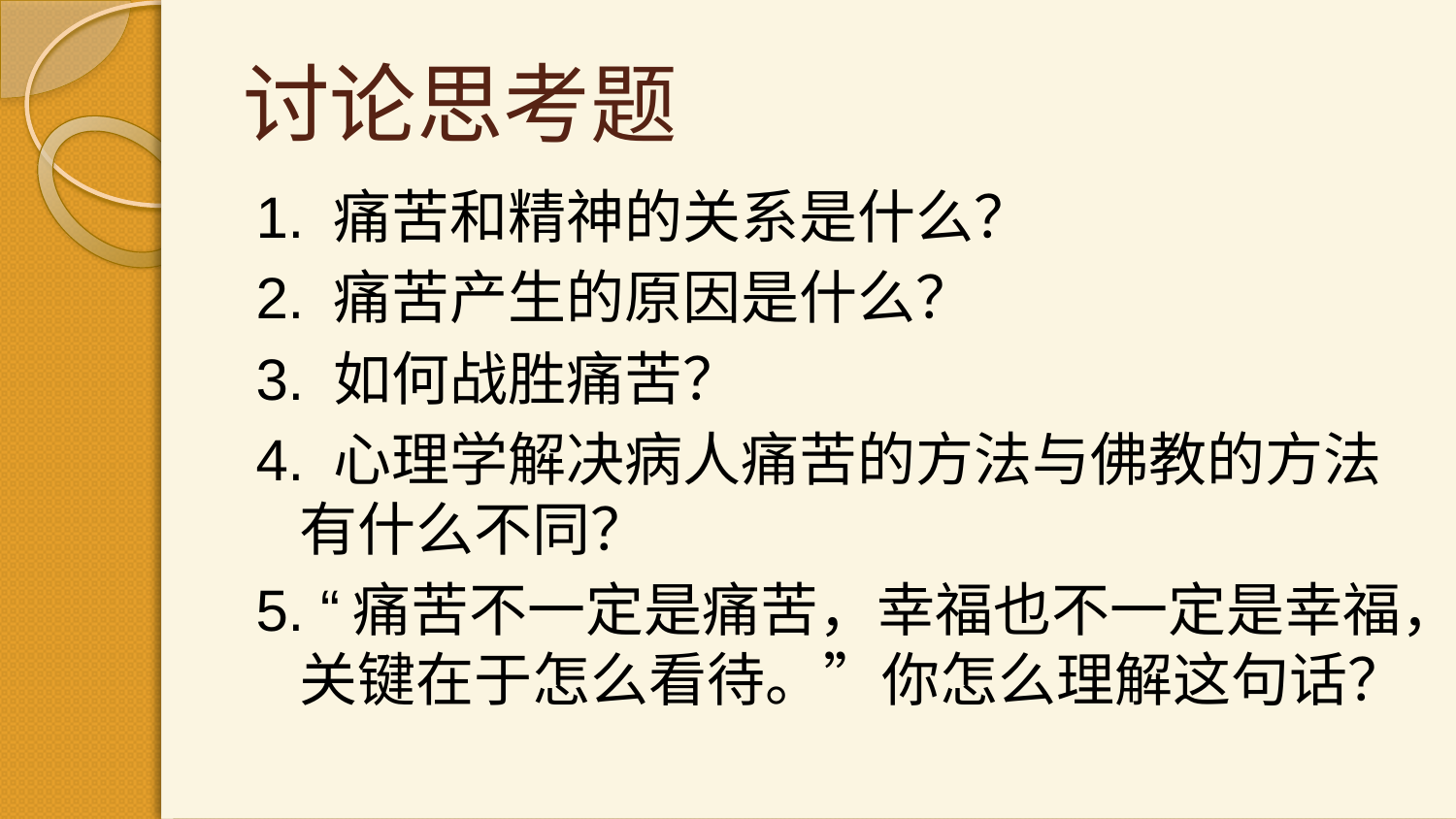

# 讨论思考题
1. 痛苦和精神的关系是什么？
2. 痛苦产生的原因是什么？
3. 如何战胜痛苦？
4. 心理学解决病人痛苦的方法与佛教的方法有什么不同？
5. “痛苦不一定是痛苦，幸福也不一定是幸福，关键在于怎么看待。”你怎么理解这句话？